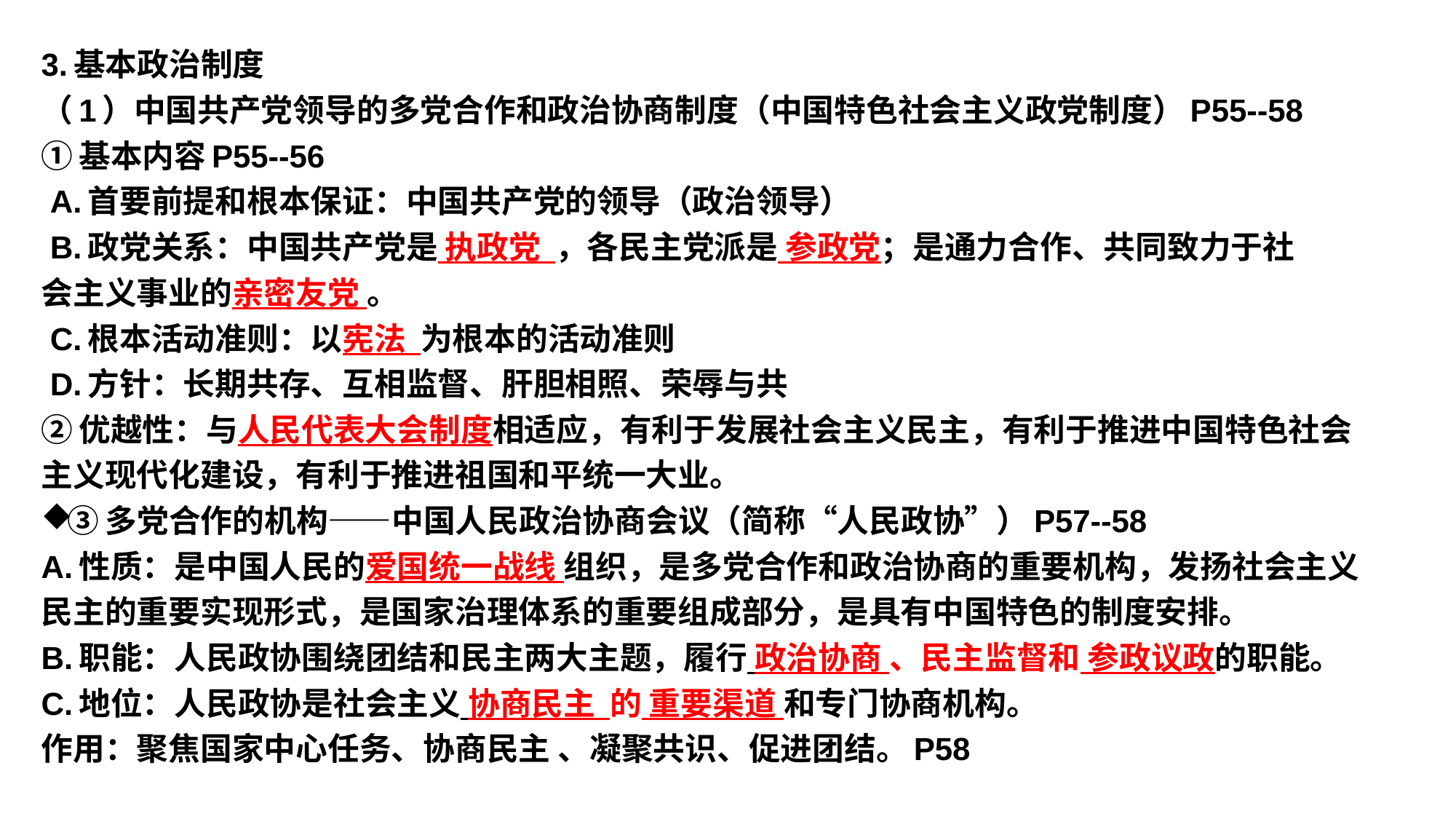

3.基本政治制度
（1）中国共产党领导的多党合作和政治协商制度（中国特色社会主义政党制度）P55--58
①基本内容P55--56
 A.首要前提和根本保证：中国共产党的领导（政治领导）
 B.政党关系：中国共产党是 执政党  ，各民主党派是 参政党；是通力合作、共同致力于社
会主义事业的亲密友党 。
 C.根本活动准则：以宪法  为根本的活动准则
 D.方针：长期共存、互相监督、肝胆相照、荣辱与共
②优越性：与人民代表大会制度相适应，有利于发展社会主义民主，有利于推进中国特色社会
主义现代化建设，有利于推进祖国和平统一大业。
③多党合作的机构——中国人民政治协商会议（简称“人民政协”）P57--58
A.性质：是中国人民的爱国统一战线 组织，是多党合作和政治协商的重要机构，发扬社会主义
民主的重要实现形式，是国家治理体系的重要组成部分，是具有中国特色的制度安排。
B.职能：人民政协围绕团结和民主两大主题，履行 政治协商 、民主监督和 参政议政的职能。
C.地位：人民政协是社会主义 协商民主  的 重要渠道 和专门协商机构。
作用：聚焦国家中心任务、协商民主 、凝聚共识、促进团结。P58

#